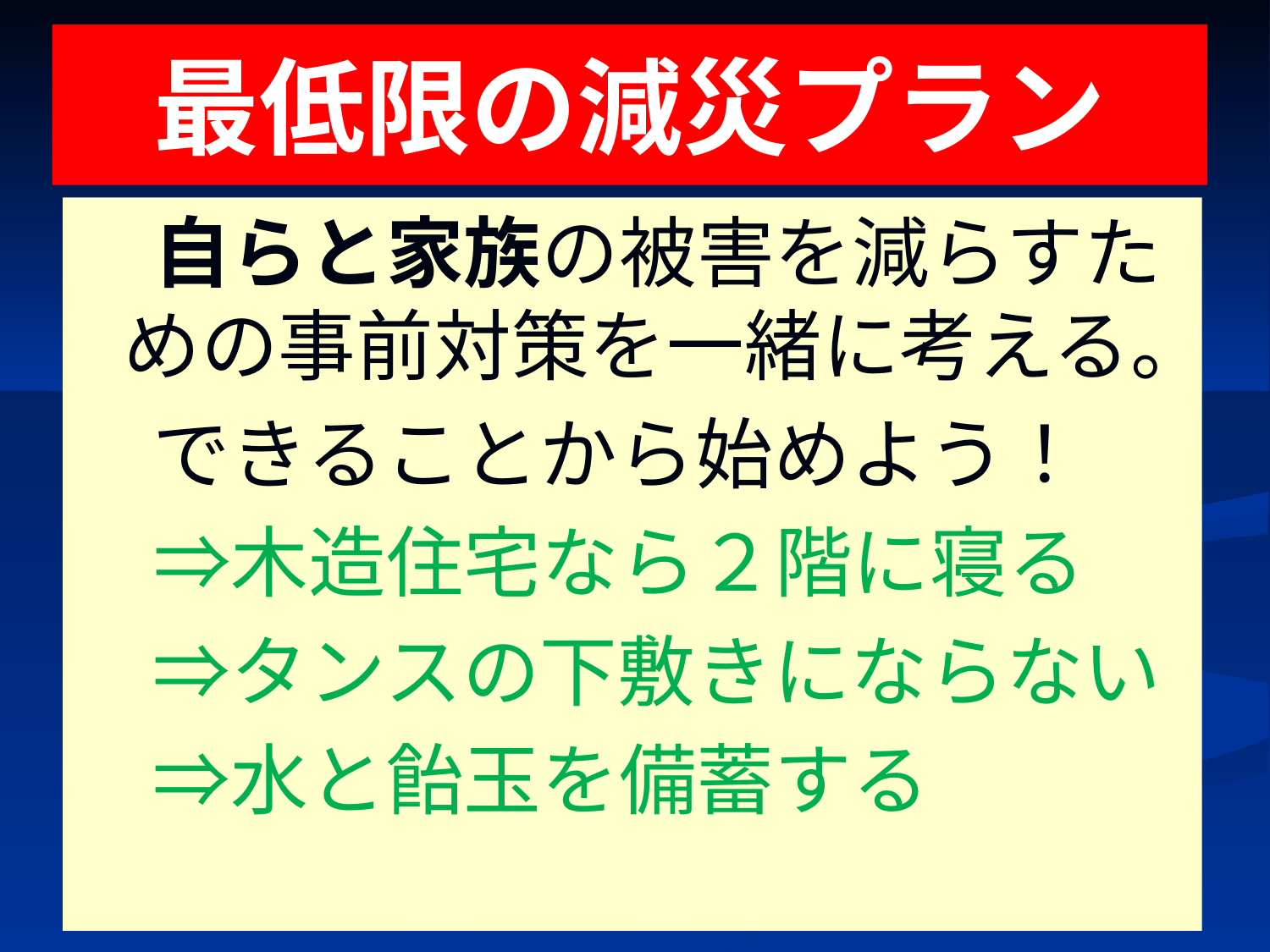

# 最低限の減災プラン
　自らと家族の被害を減らすための事前対策を一緒に考える。
　できることから始めよう！
　⇒木造住宅なら２階に寝る
　⇒タンスの下敷きにならない
　⇒水と飴玉を備蓄する